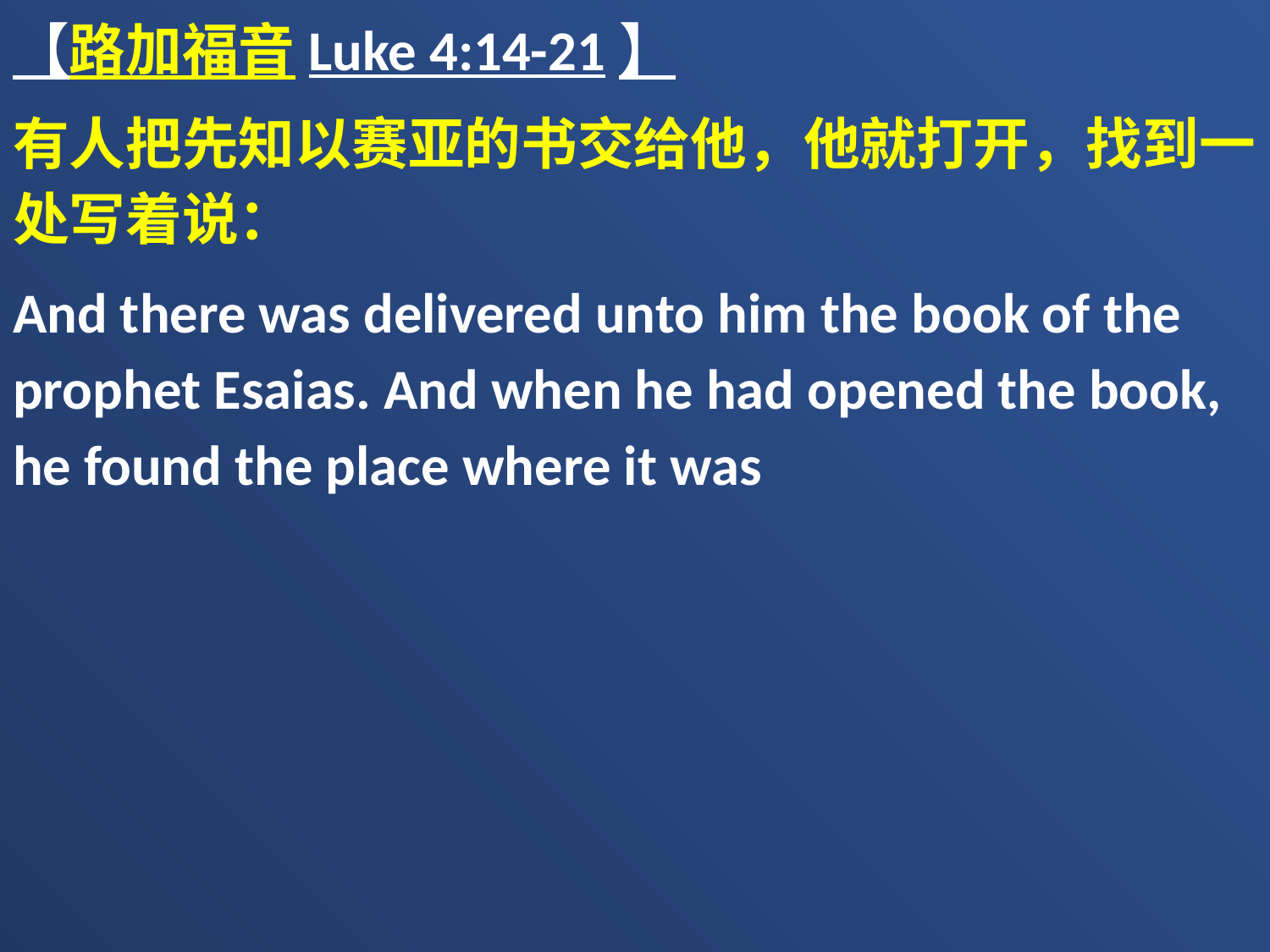

【路加福音Luke 4:14-21】
有人把先知以赛亚的书交给他，他就打开，找到一处写着说：
And there was delivered unto him the book of the prophet Esaias. And when he had opened the book, he found the place where it was